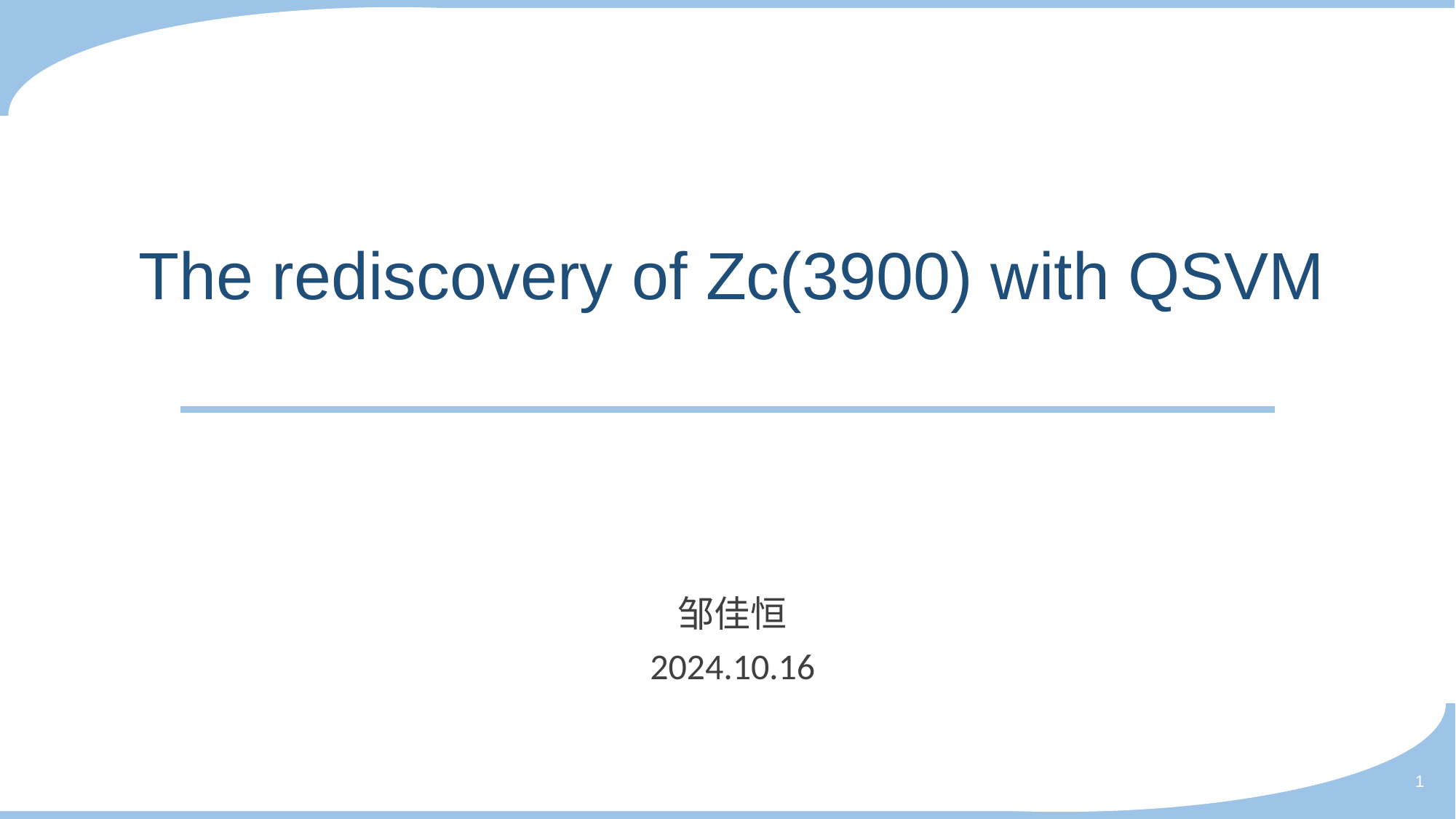

# The rediscovery of Zc(3900) with QSVM

邹佳恒
2024.10.16
1